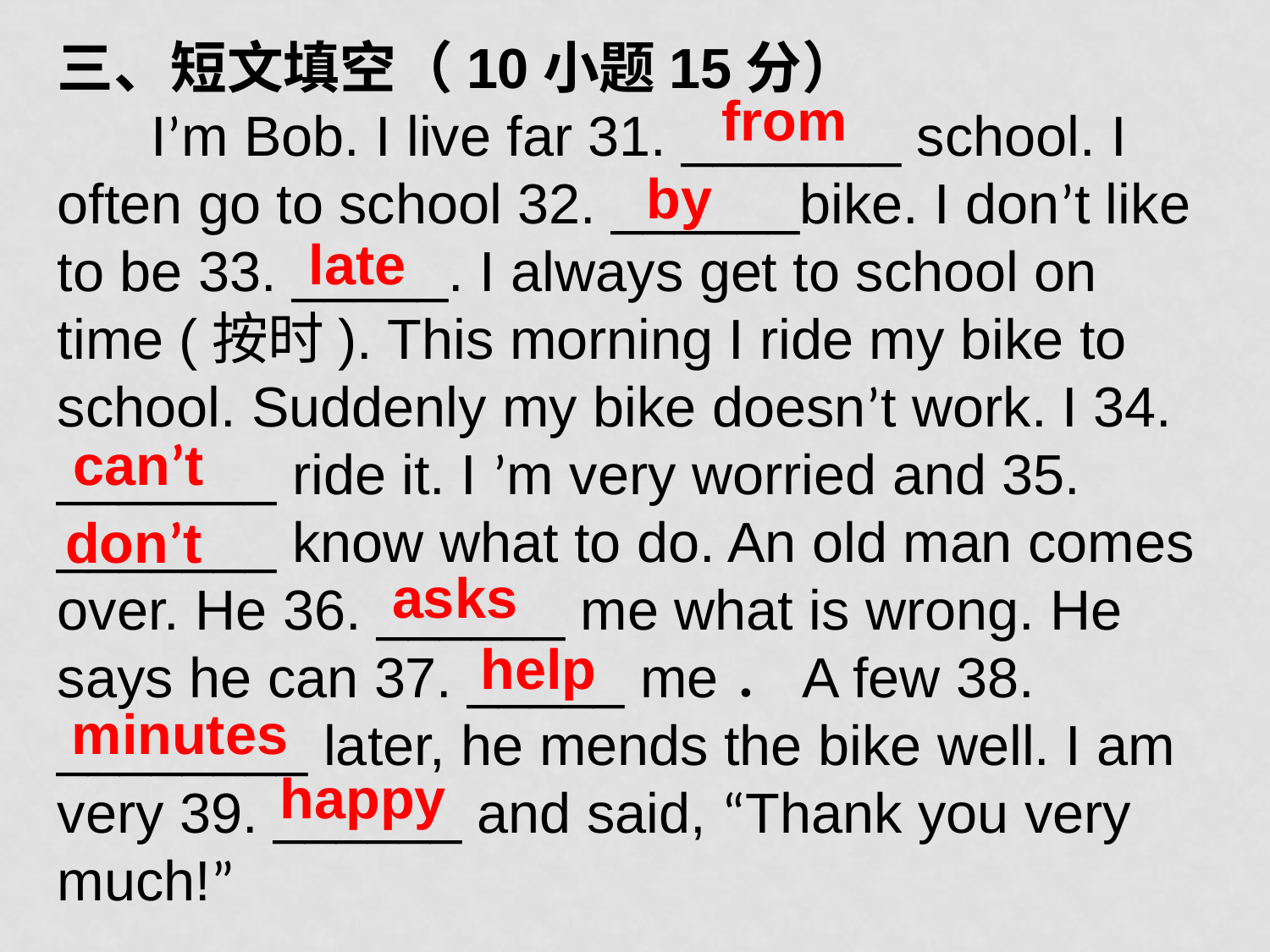

三、短文填空（10小题15分）
      I’m Bob. I live far 31. _______ school. I often go to school 32. ______bike. I don’t like to be 33. _____. I always get to school on time (按时). This morning I ride my bike to school. Suddenly my bike doesn’t work. I 34. _______ ride it. I ’m very worried and 35. _______ know what to do. An old man comes over. He 36. ______ me what is wrong. He says he can 37. _____ me．A few 38. ________ later, he mends the bike well. I am very 39. ______ and said, “Thank you very much!”
from
by
late
can’t
don’t
asks
help
minutes
happy